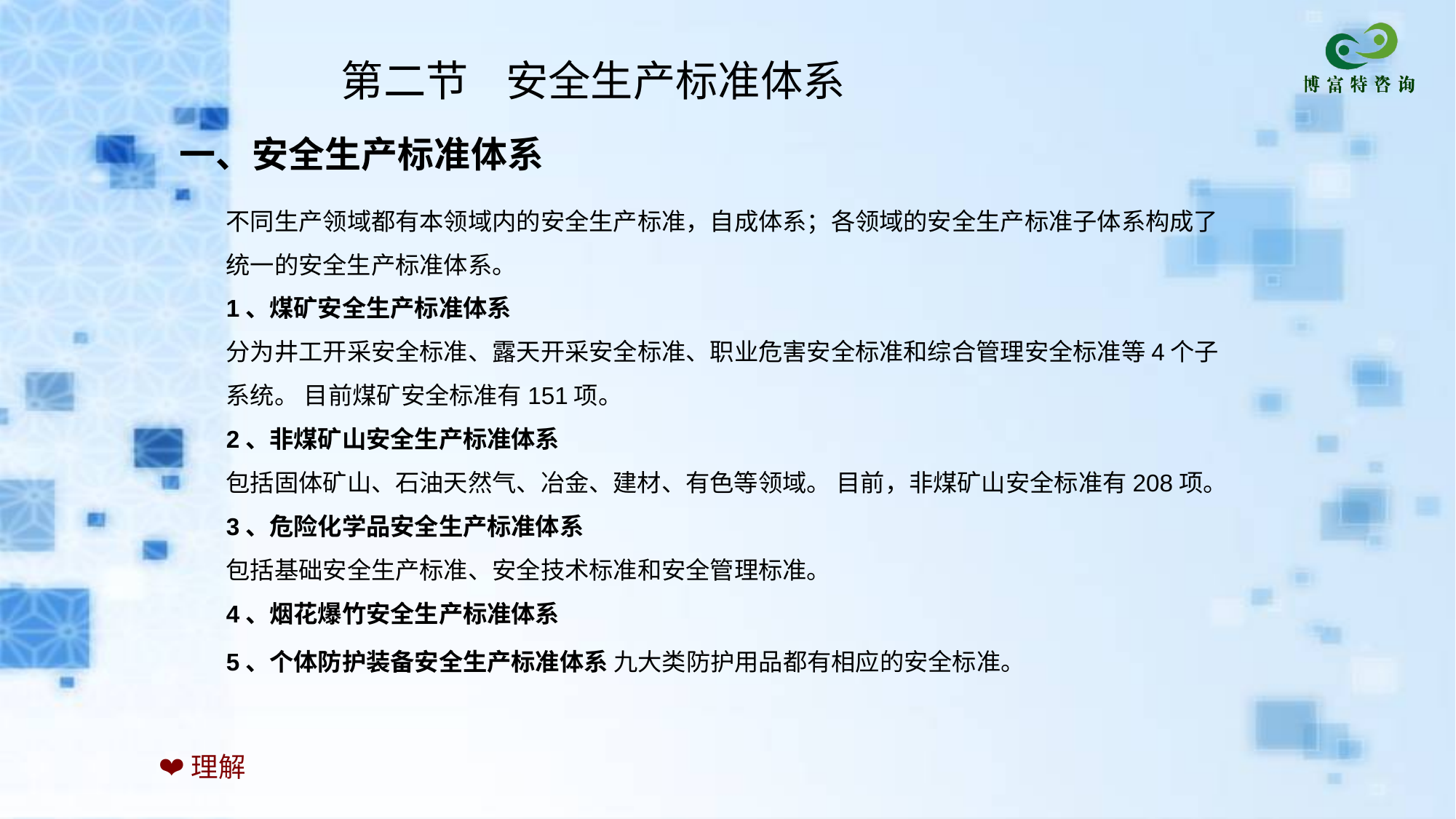

第二节    安全生产标准体系
一、安全生产标准体系
不同生产领域都有本领域内的安全生产标准，自成体系；各领域的安全生产标准子体系构成了统一的安全生产标准体系。
1、煤矿安全生产标准体系
分为井工开采安全标准、露天开采安全标准、职业危害安全标准和综合管理安全标准等4个子系统。 目前煤矿安全标准有151项。
2、非煤矿山安全生产标准体系
包括固体矿山、石油天然气、冶金、建材、有色等领域。 目前，非煤矿山安全标准有208项。
3、危险化学品安全生产标准体系
包括基础安全生产标准、安全技术标准和安全管理标准。
4、烟花爆竹安全生产标准体系
5、个体防护装备安全生产标准体系 九大类防护用品都有相应的安全标准。
❤理解